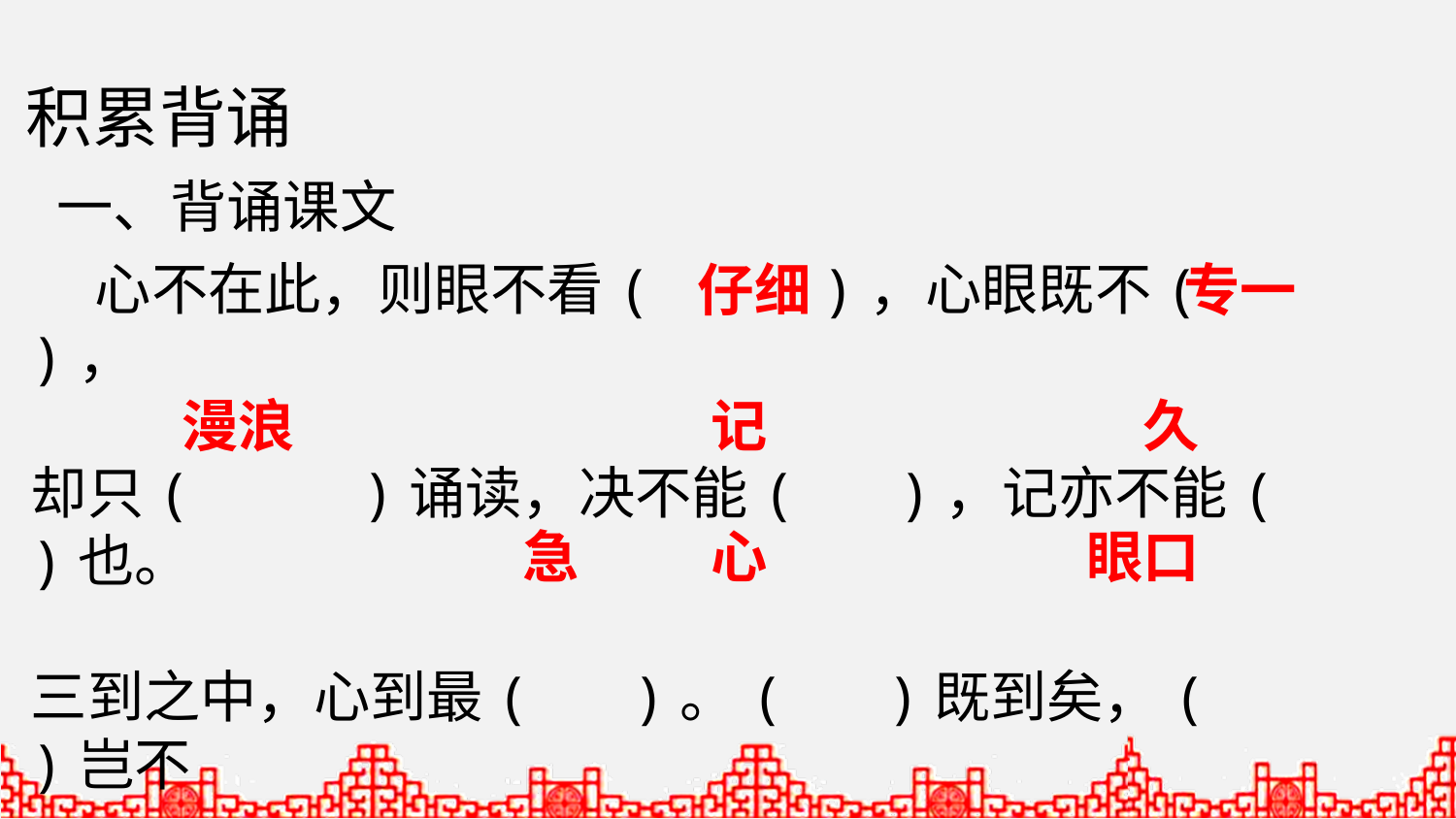

积累背诵
一、背诵课文
    心不在此，则眼不看(     )，心眼既不(     )，

却只(     )诵读，决不能(   )，记亦不能(   )也。

三到之中，心到最(   )。(   )既到矣，(     )岂不

到乎?
仔细
专一
漫浪
记
久
急
心
眼口